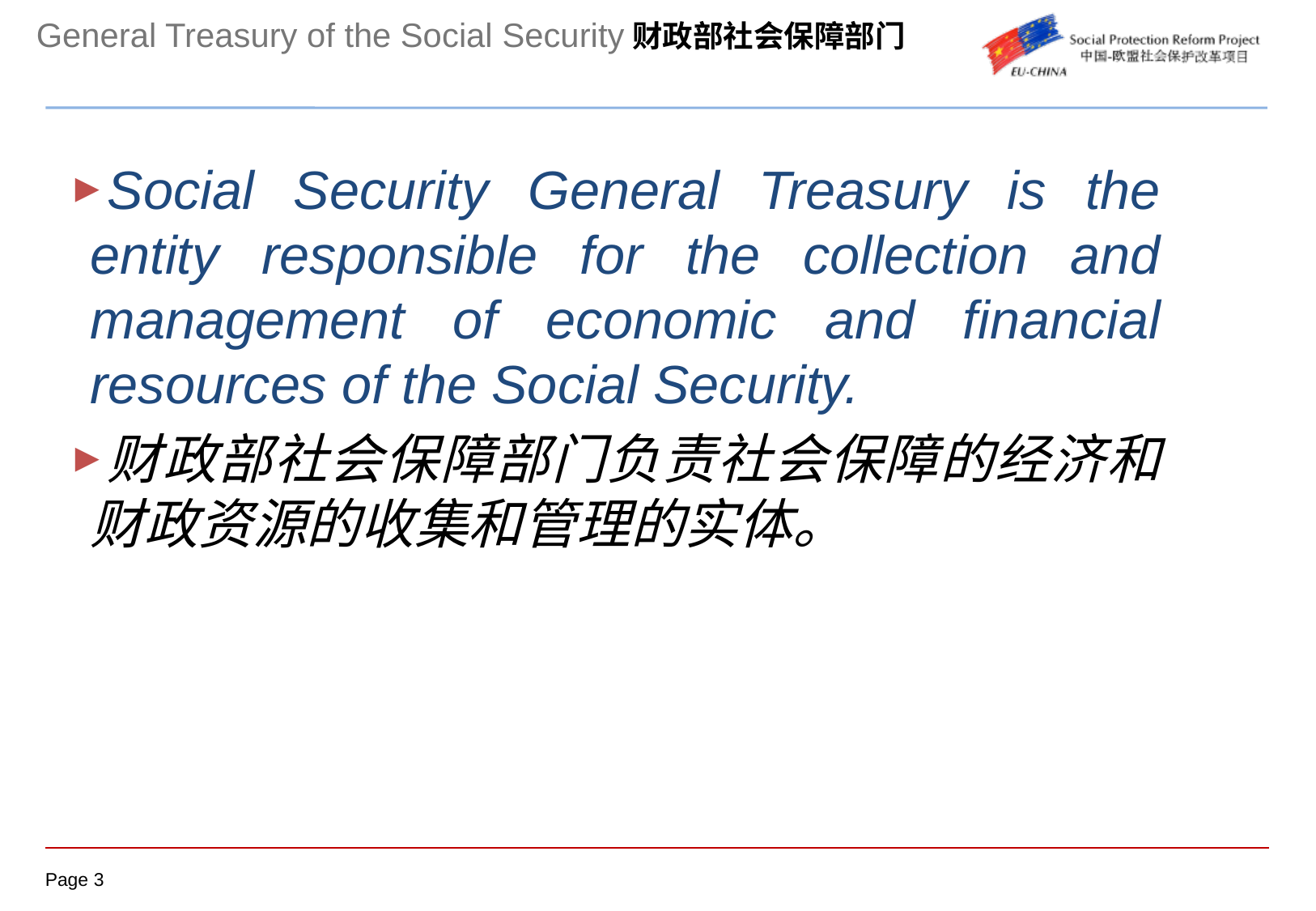

General Treasury of the Social Security财政部社会保障部门
Social Security General Treasury is the entity responsible for the collection and management of economic and financial resources of the Social Security.
财政部社会保障部门负责社会保障的经济和财政资源的收集和管理的实体。